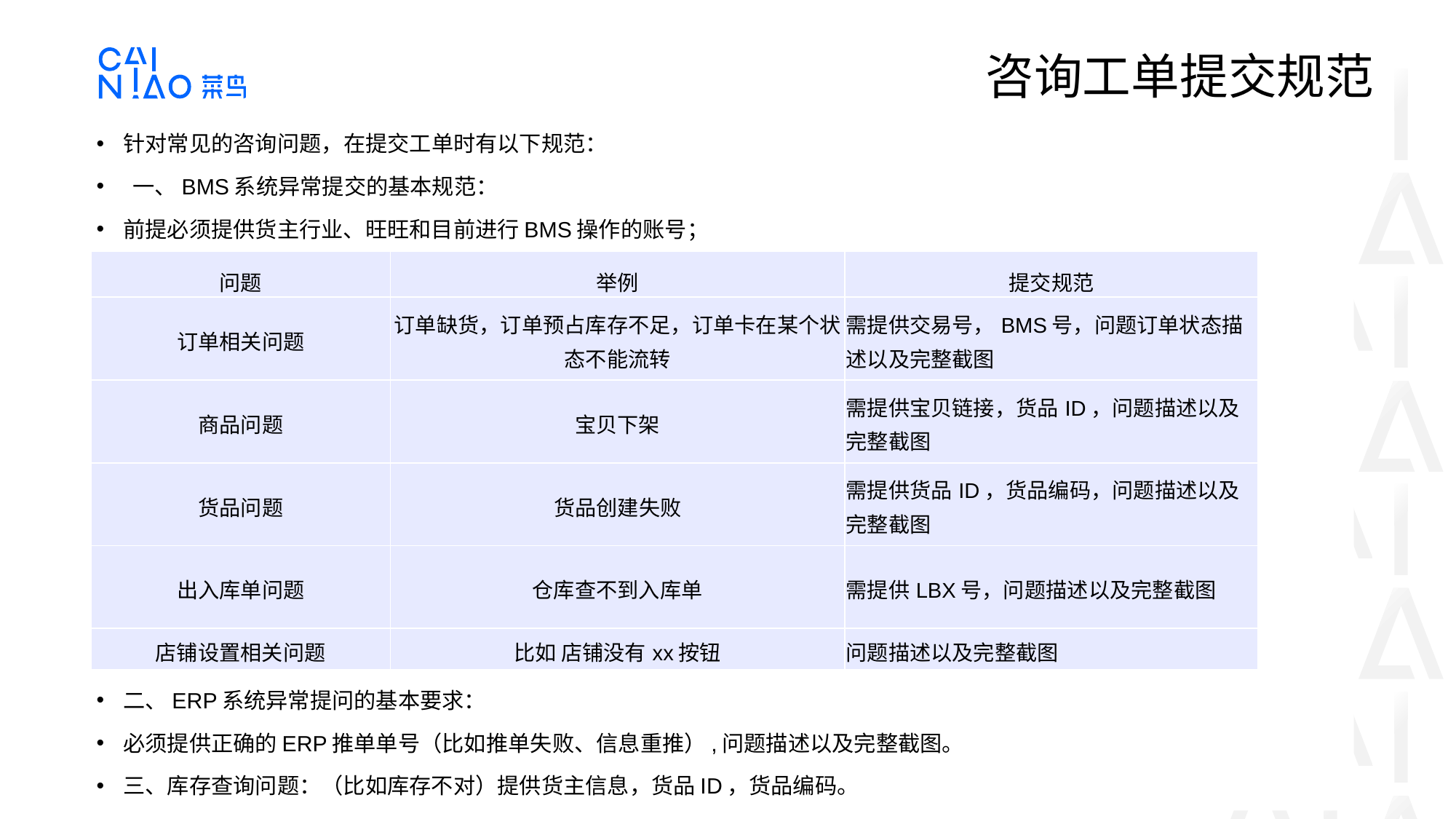

# 咨询工单提交规范
针对常见的咨询问题，在提交工单时有以下规范：
 一、BMS系统异常提交的基本规范：
前提必须提供货主行业、旺旺和目前进行BMS操作的账号；

二、ERP系统异常提问的基本要求：
必须提供正确的ERP推单单号（比如推单失败、信息重推）,问题描述以及完整截图。
三、库存查询问题：（比如库存不对）提供货主信息，货品ID，货品编码。
| 问题 | 举例 | 提交规范 |
| --- | --- | --- |
| 订单相关问题 | 订单缺货，订单预占库存不足，订单卡在某个状态不能流转 | 需提供交易号，BMS号，问题订单状态描述以及完整截图 |
| 商品问题 | 宝贝下架 | 需提供宝贝链接，货品ID，问题描述以及完整截图 |
| 货品问题 | 货品创建失败 | 需提供货品ID，货品编码，问题描述以及完整截图 |
| 出入库单问题 | 仓库查不到入库单 | 需提供LBX号，问题描述以及完整截图 |
| 店铺设置相关问题 | 比如 店铺没有xx按钮 | 问题描述以及完整截图 |